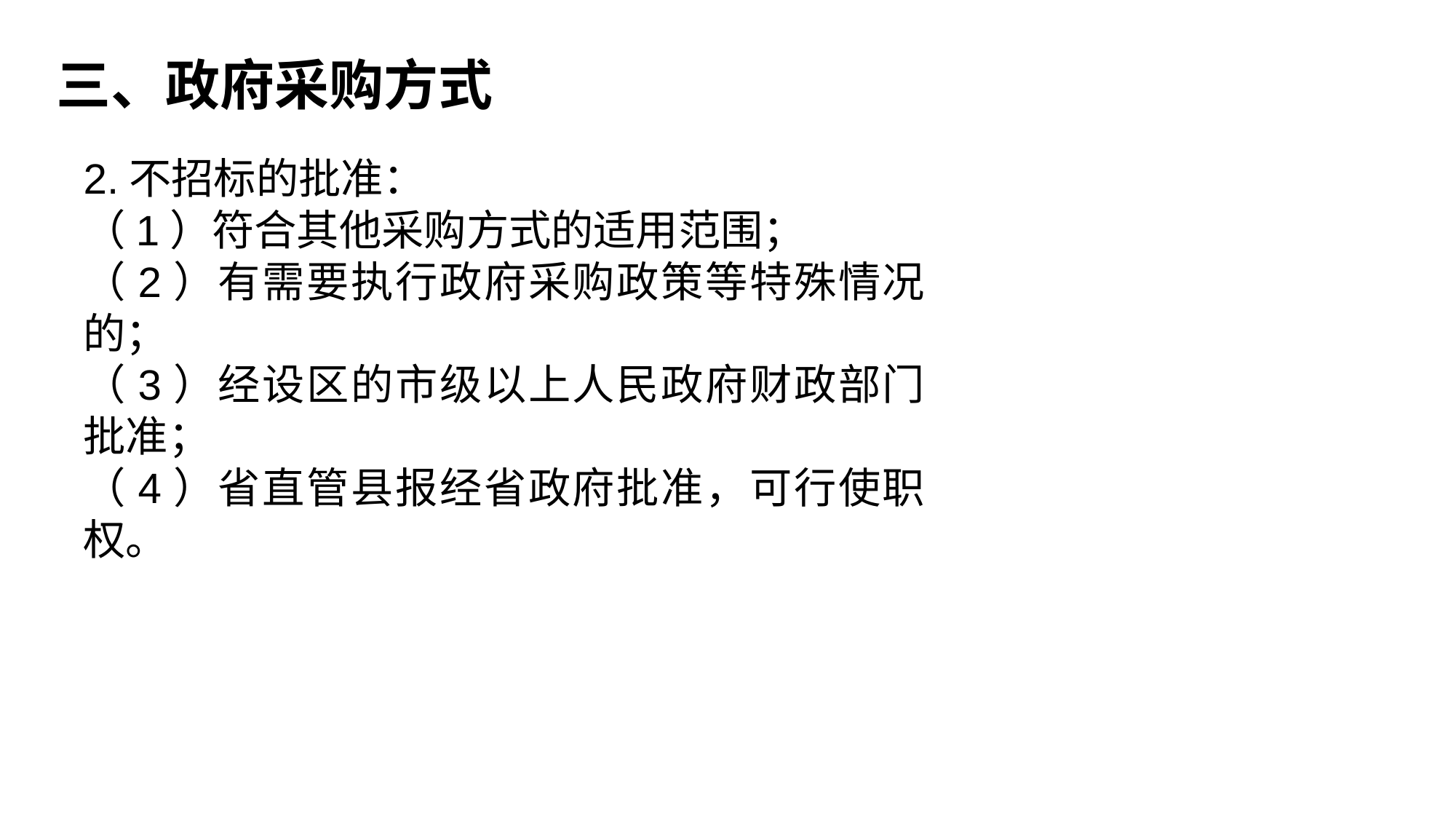

三、政府采购方式
2.不招标的批准：
（1）符合其他采购方式的适用范围；
（2）有需要执行政府采购政策等特殊情况的；
（3）经设区的市级以上人民政府财政部门批准；
（4）省直管县报经省政府批准，可行使职权。